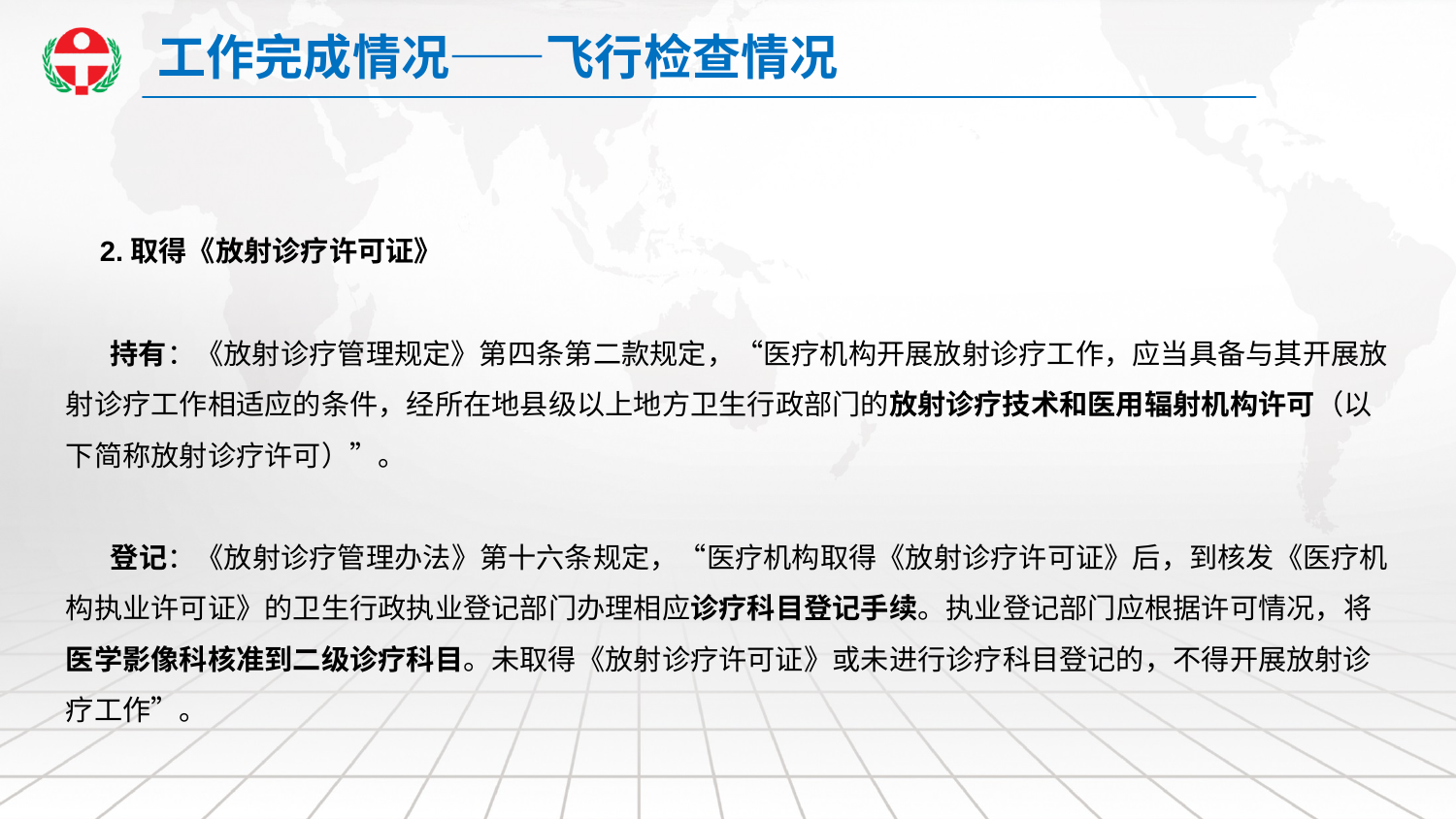

工作完成情况——飞行检查情况
    2.取得《放射诊疗许可证》

      持有：《放射诊疗管理规定》第四条第二款规定，“医疗机构开展放射诊疗工作，应当具备与其开展放射诊疗工作相适应的条件，经所在地县级以上地方卫生行政部门的放射诊疗技术和医用辐射机构许可（以下简称放射诊疗许可）”。

      登记：《放射诊疗管理办法》第十六条规定，“医疗机构取得《放射诊疗许可证》后，到核发《医疗机构执业许可证》的卫生行政执业登记部门办理相应诊疗科目登记手续。执业登记部门应根据许可情况，将医学影像科核准到二级诊疗科目。未取得《放射诊疗许可证》或未进行诊疗科目登记的，不得开展放射诊疗工作”。